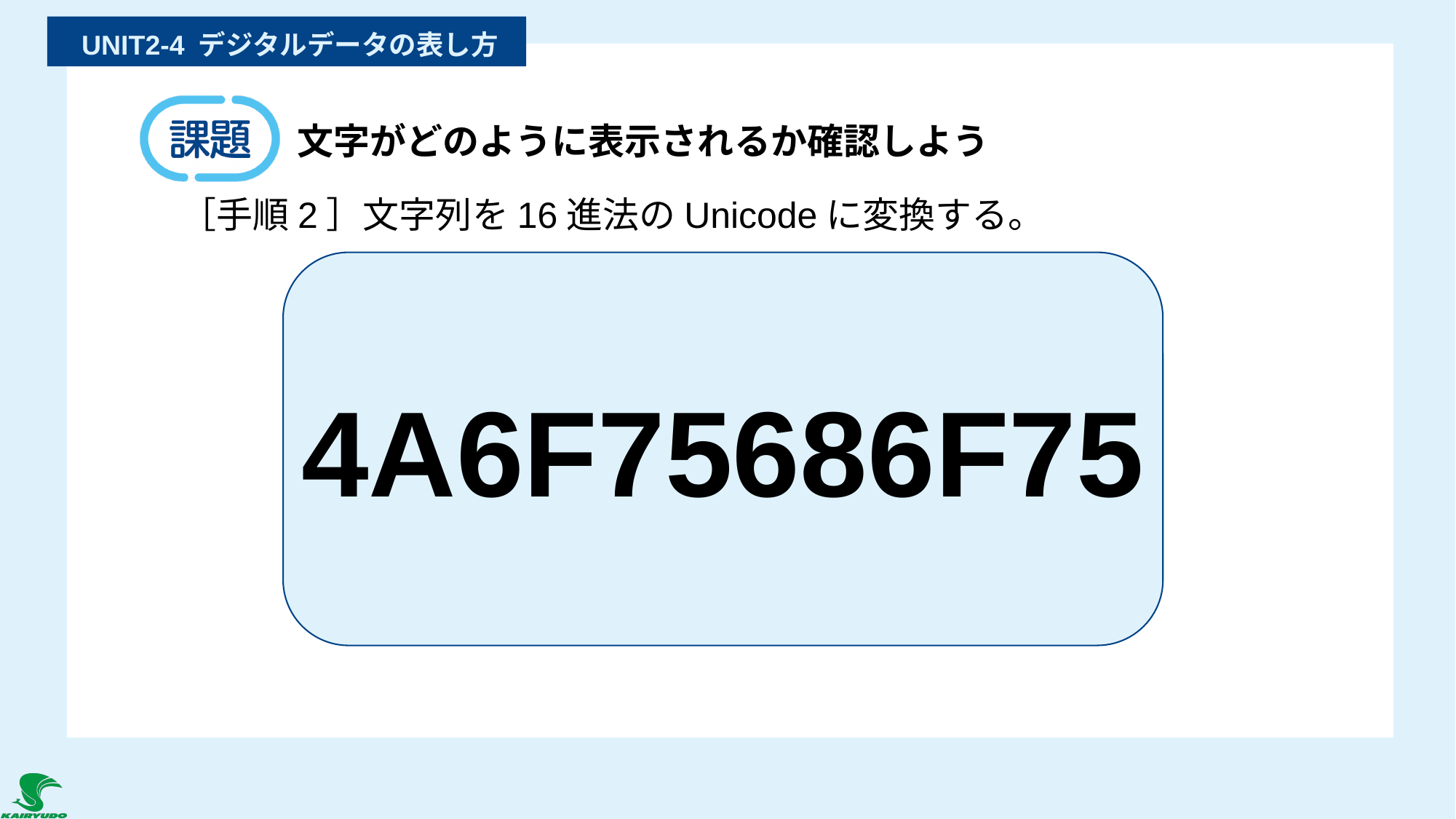

文字がどのように表示されるか確認しよう
［手順2］文字列を16進法のUnicodeに変換する。

4A6F75686F75